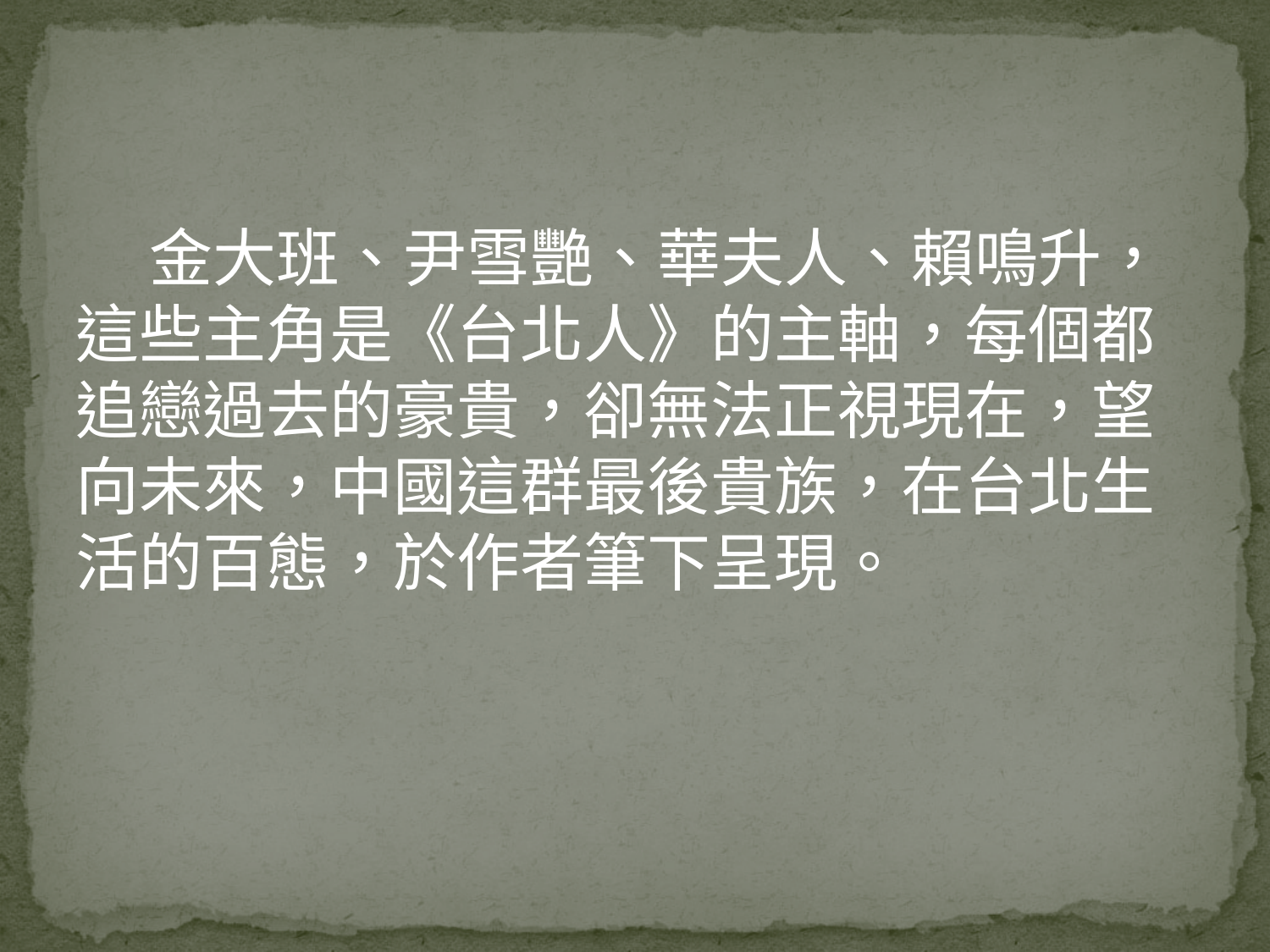

#
      金大班、尹雪艷、華夫人、賴鳴升，這些主角是《台北人》的主軸，每個都追戀過去的豪貴，卻無法正視現在，望向未來，中國這群最後貴族，在台北生活的百態，於作者筆下呈現。